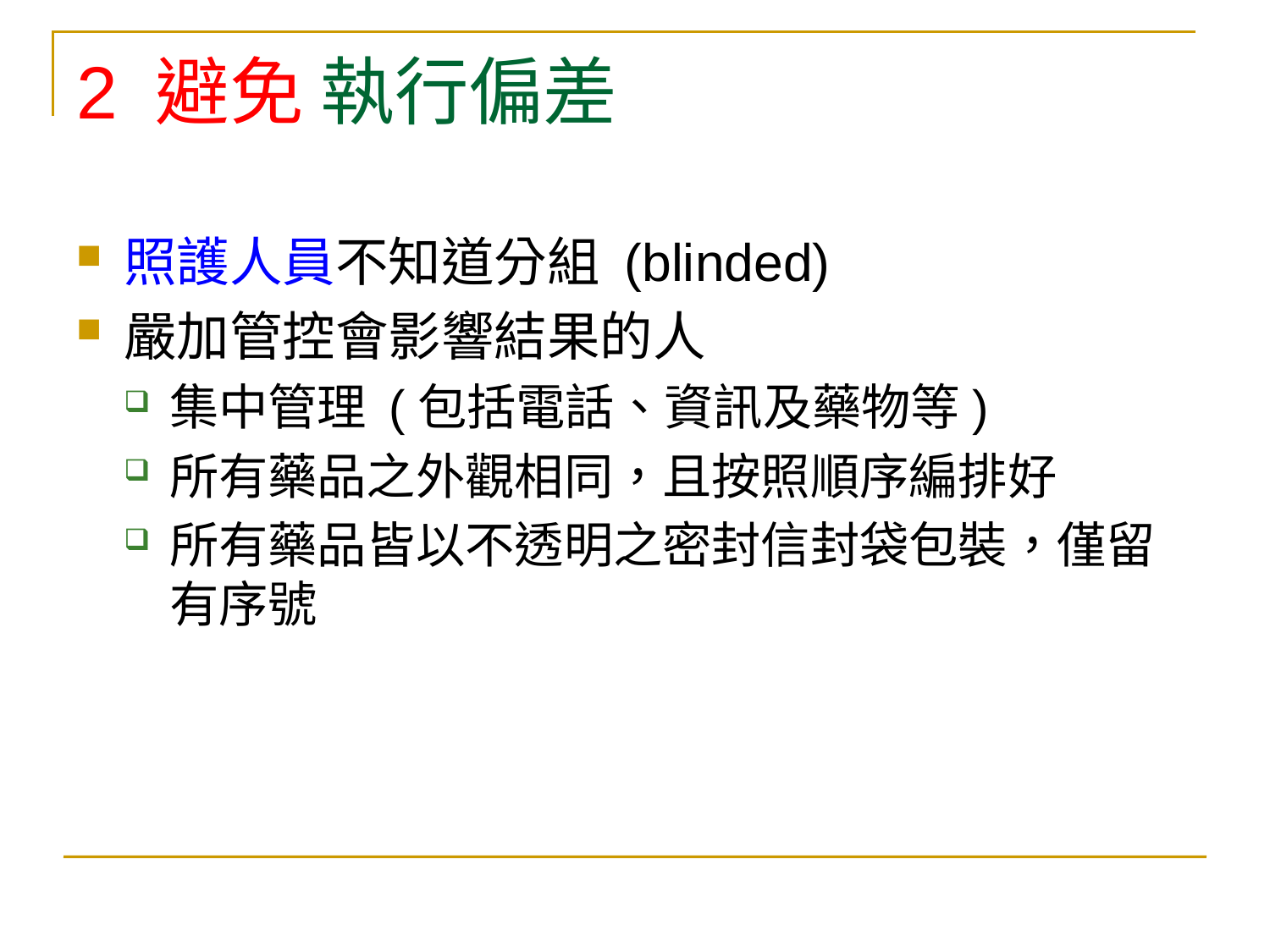

# 2 避免 執行偏差
照護人員不知道分組 (blinded)
嚴加管控會影響結果的人
集中管理 (包括電話、資訊及藥物等)
所有藥品之外觀相同，且按照順序編排好
所有藥品皆以不透明之密封信封袋包裝，僅留有序號